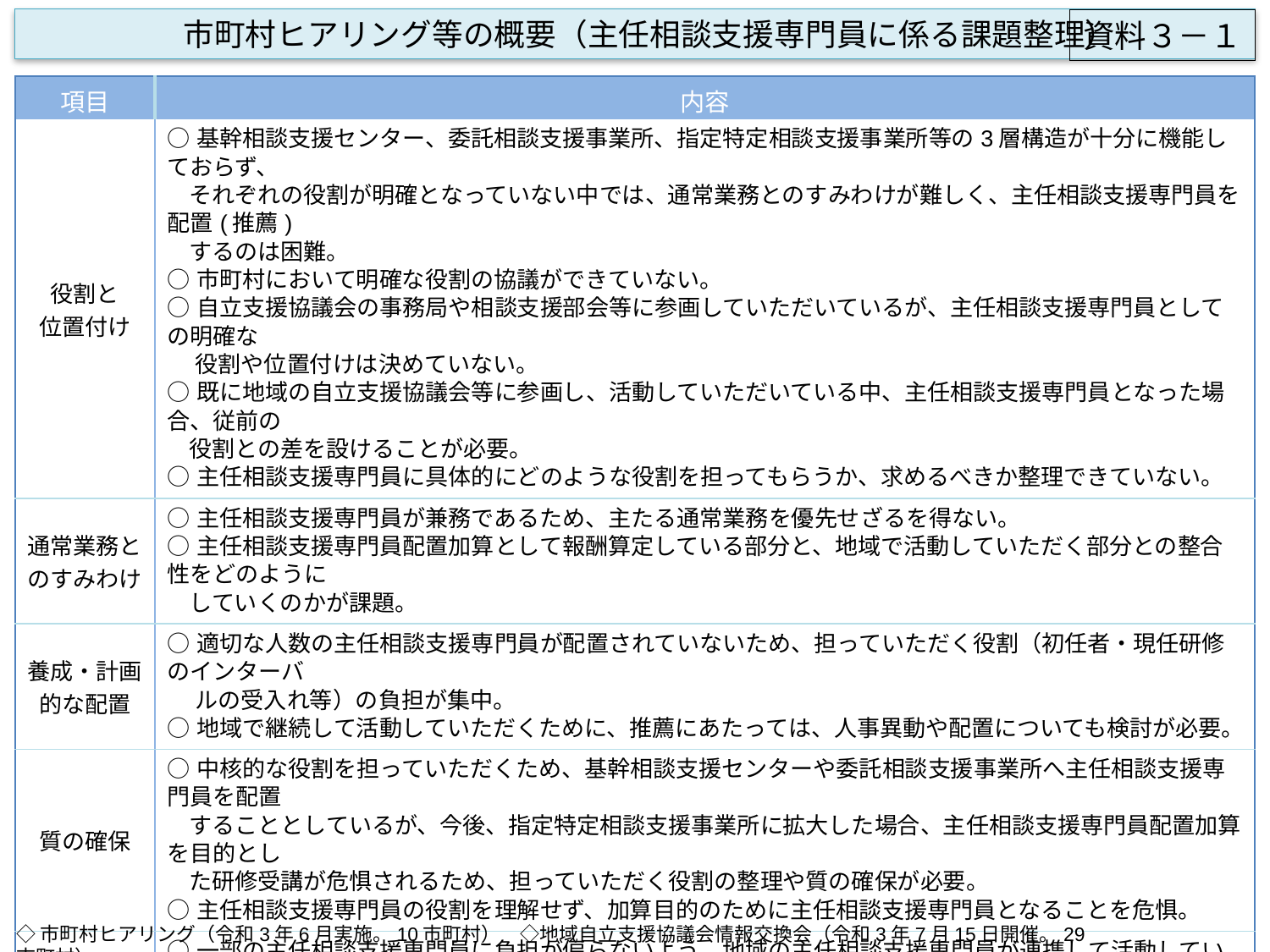

市町村ヒアリング等の概要（主任相談支援専門員に係る課題整理）
資料３－１
| 項目 | 内容 |
| --- | --- |
| 役割と 位置付け | ○基幹相談支援センター、委託相談支援事業所、指定特定相談支援事業所等の3層構造が十分に機能しておらず、　 それぞれの役割が明確となっていない中では、通常業務とのすみわけが難しく、主任相談支援専門員を配置(推薦) するのは困難。 ○市町村において明確な役割の協議ができていない。 ○自立支援協議会の事務局や相談支援部会等に参画していただいているが、主任相談支援専門員としての明確な 　 役割や位置付けは決めていない。 ○既に地域の自立支援協議会等に参画し、活動していただいている中、主任相談支援専門員となった場合、従前の 役割との差を設けることが必要。 ○主任相談支援専門員に具体的にどのような役割を担ってもらうか、求めるべきか整理できていない。 |
| 通常業務とのすみわけ | ○主任相談支援専門員が兼務であるため、主たる通常業務を優先せざるを得ない。 ○主任相談支援専門員配置加算として報酬算定している部分と、地域で活動していただく部分との整合性をどのように していくのかが課題。 |
| 養成・計画的な配置 | ○適切な人数の主任相談支援専門員が配置されていないため、担っていただく役割（初任者・現任研修のインターバ 　 ルの受入れ等）の負担が集中。 ○地域で継続して活動していただくために、推薦にあたっては、人事異動や配置についても検討が必要。 |
| 質の確保 | ○中核的な役割を担っていただくため、基幹相談支援センターや委託相談支援事業所へ主任相談支援専門員を配置 することとしているが、今後、指定特定相談支援事業所に拡大した場合、主任相談支援専門員配置加算を目的とし た研修受講が危惧されるため、担っていただく役割の整理や質の確保が必要。 ○主任相談支援専門員の役割を理解せず、加算目的のために主任相談支援専門員となることを危惧。 |
| ネットワーク | ○一部の主任相談支援専門員に負担が偏らないよう、地域の主任相談支援専門員が連携して活動していける工夫や しくみづくりが必要。 ○主任相談支援専門員の配置（推薦）を進める上で参考にできるよう、府内の市町村で先行して取り組む事例の紹 介や、課題等を共有できる場（意見交換会等）があるとよい。 |
| 制度設計 | ○基幹相談支援センターが直営であるため、職員の人事異動により研修受講要件を満たす該当者がいない。 ○研修受講要件を満たしていないため、推薦できない。 |
◇市町村ヒアリング（令和3年6月実施。10市町村）　◇地域自立支援協議会情報交換会（令和3年7月15日開催。29市町村）